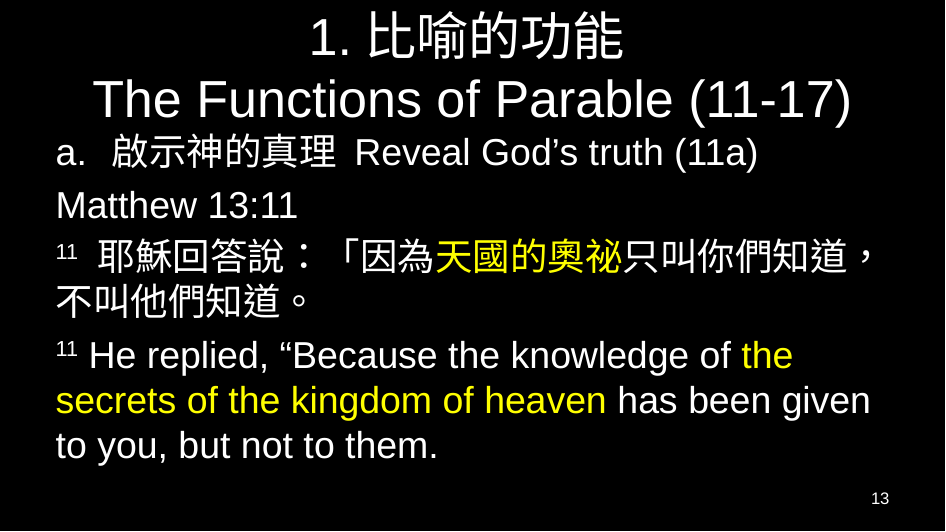

# 1.比喻的功能 The Functions of Parable (11-17)
啟示神的真理 Reveal God’s truth (11a)
Matthew 13:11
11 耶穌回答說：「因為天國的奧祕只叫你們知道，不叫他們知道。
11 He replied, “Because the knowledge of the secrets of the kingdom of heaven has been given to you, but not to them.

13